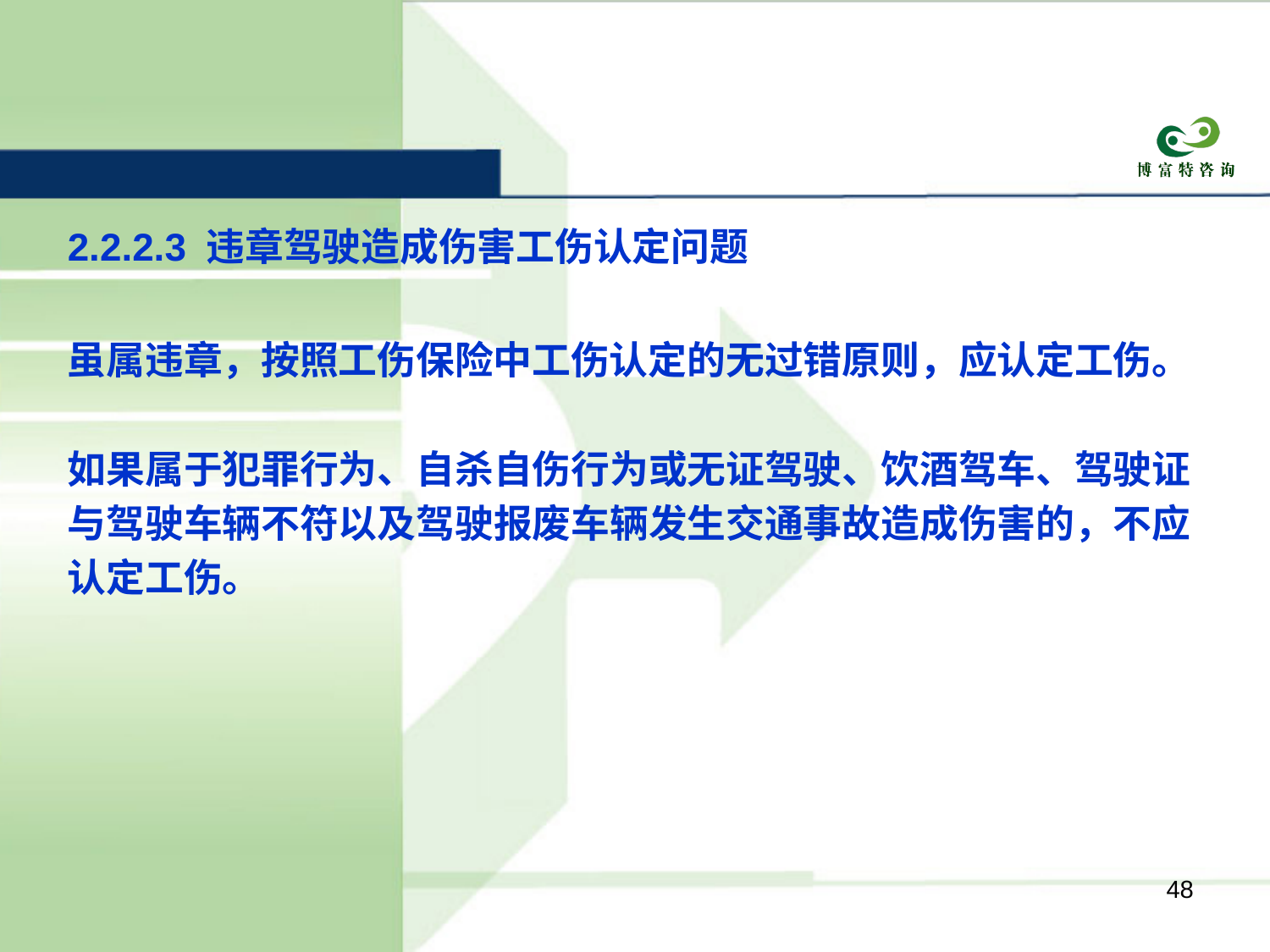

2.2.2.3 违章驾驶造成伤害工伤认定问题

虽属违章，按照工伤保险中工伤认定的无过错原则，应认定工伤。

如果属于犯罪行为、自杀自伤行为或无证驾驶、饮酒驾车、驾驶证
与驾驶车辆不符以及驾驶报废车辆发生交通事故造成伤害的，不应
认定工伤。
48